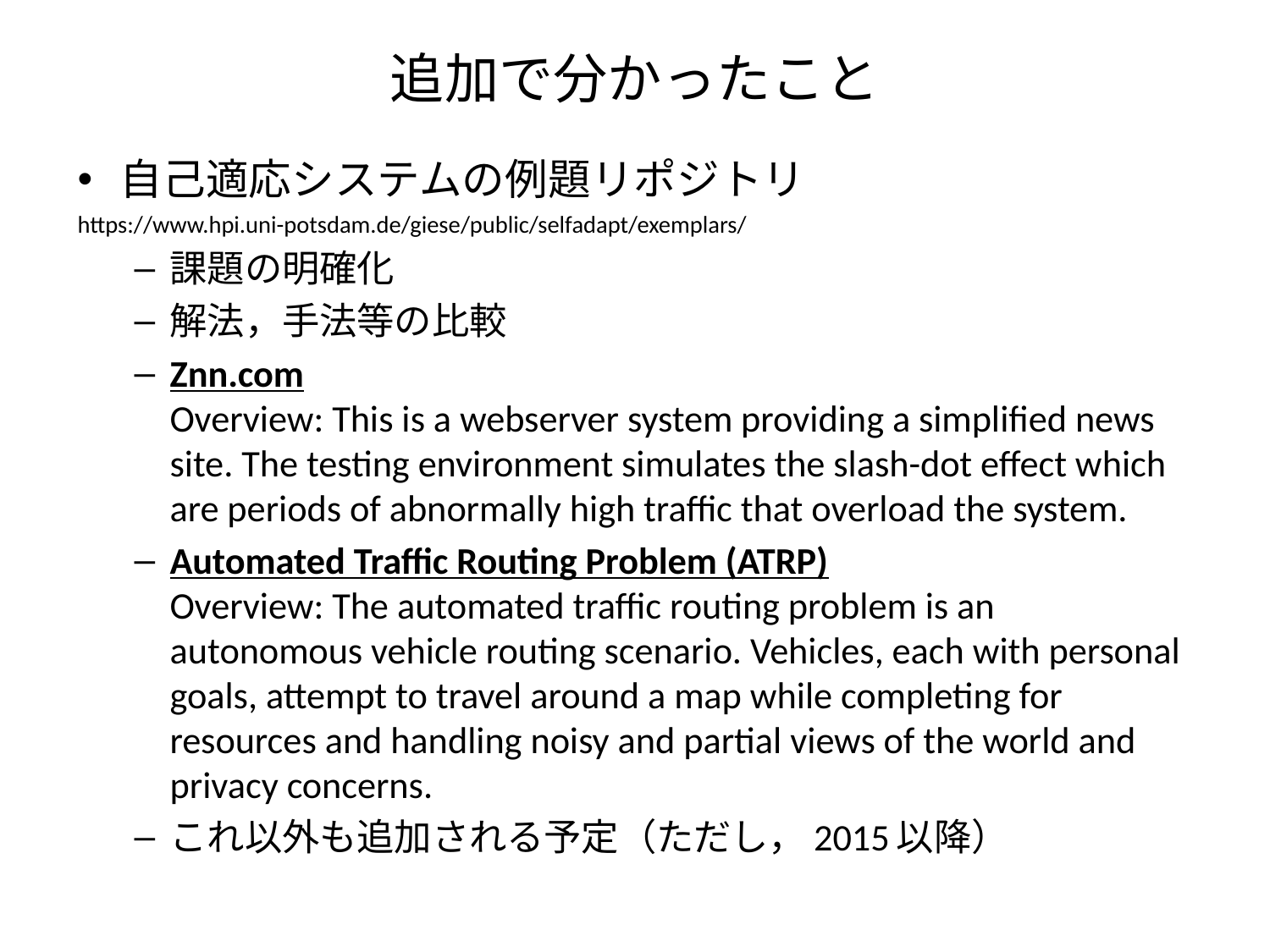

# 追加で分かったこと
自己適応システムの例題リポジトリ
https://www.hpi.uni-potsdam.de/giese/public/selfadapt/exemplars/
課題の明確化
解法，手法等の比較
Znn.com
Overview: This is a webserver system providing a simplified news site. The testing environment simulates the slash-dot effect which are periods of abnormally high traffic that overload the system.
Automated Traffic Routing Problem (ATRP)
Overview: The automated traffic routing problem is an autonomous vehicle routing scenario. Vehicles, each with personal goals, attempt to travel around a map while completing for resources and handling noisy and partial views of the world and privacy concerns.
これ以外も追加される予定（ただし，2015以降）